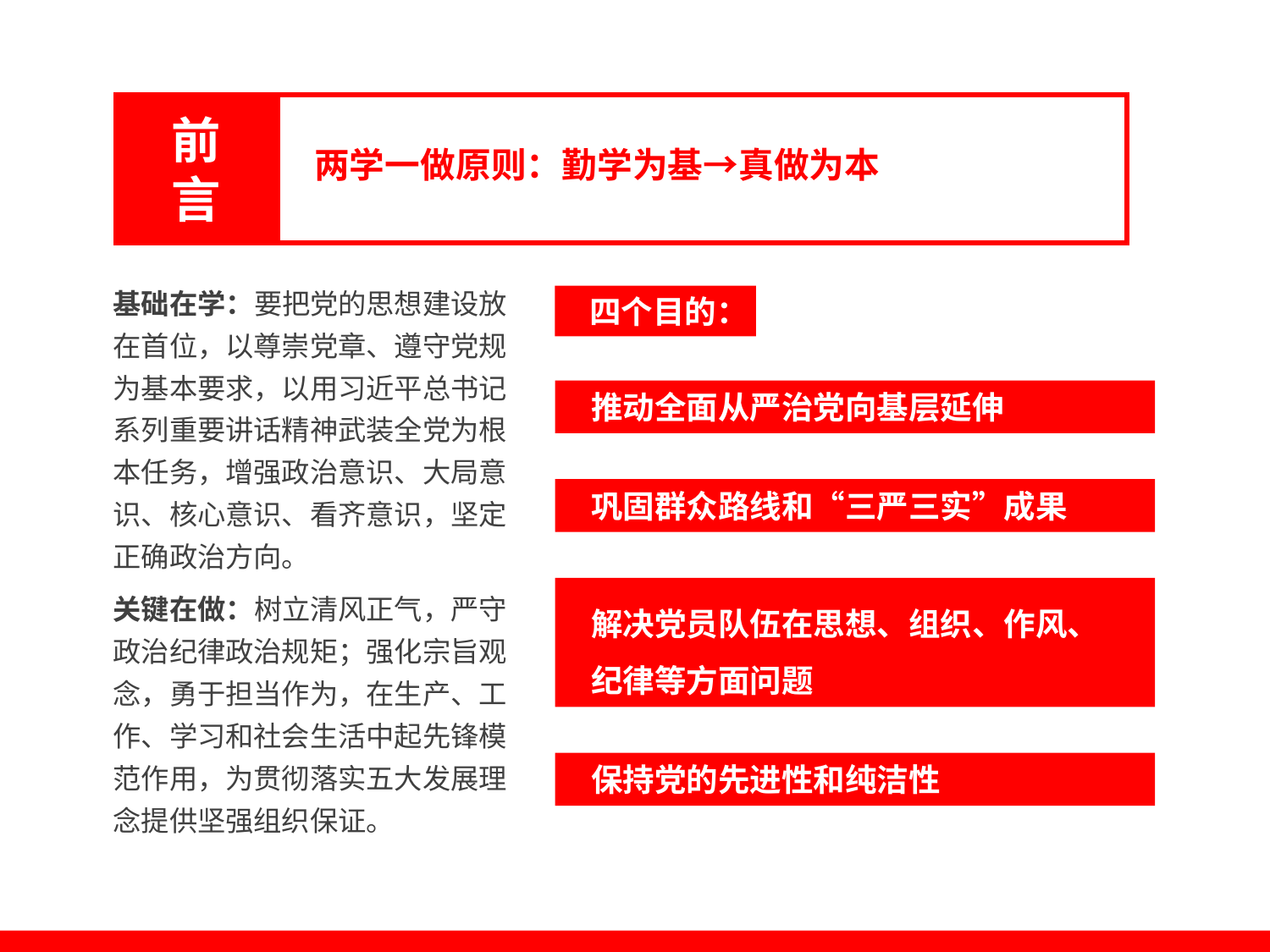

前言
两学一做原则：勤学为基→真做为本
基础在学：要把党的思想建设放在首位，以尊崇党章、遵守党规为基本要求，以用习近平总书记系列重要讲话精神武装全党为根本任务，增强政治意识、大局意识、核心意识、看齐意识，坚定正确政治方向。
关键在做：树立清风正气，严守政治纪律政治规矩；强化宗旨观念，勇于担当作为，在生产、工作、学习和社会生活中起先锋模范作用，为贯彻落实五大发展理念提供坚强组织保证。
  四个目的：

推动全面从严治党向基层延伸

巩固群众路线和“三严三实”成果

解决党员队伍在思想、组织、作风、
纪律等方面问题

保持党的先进性和纯洁性